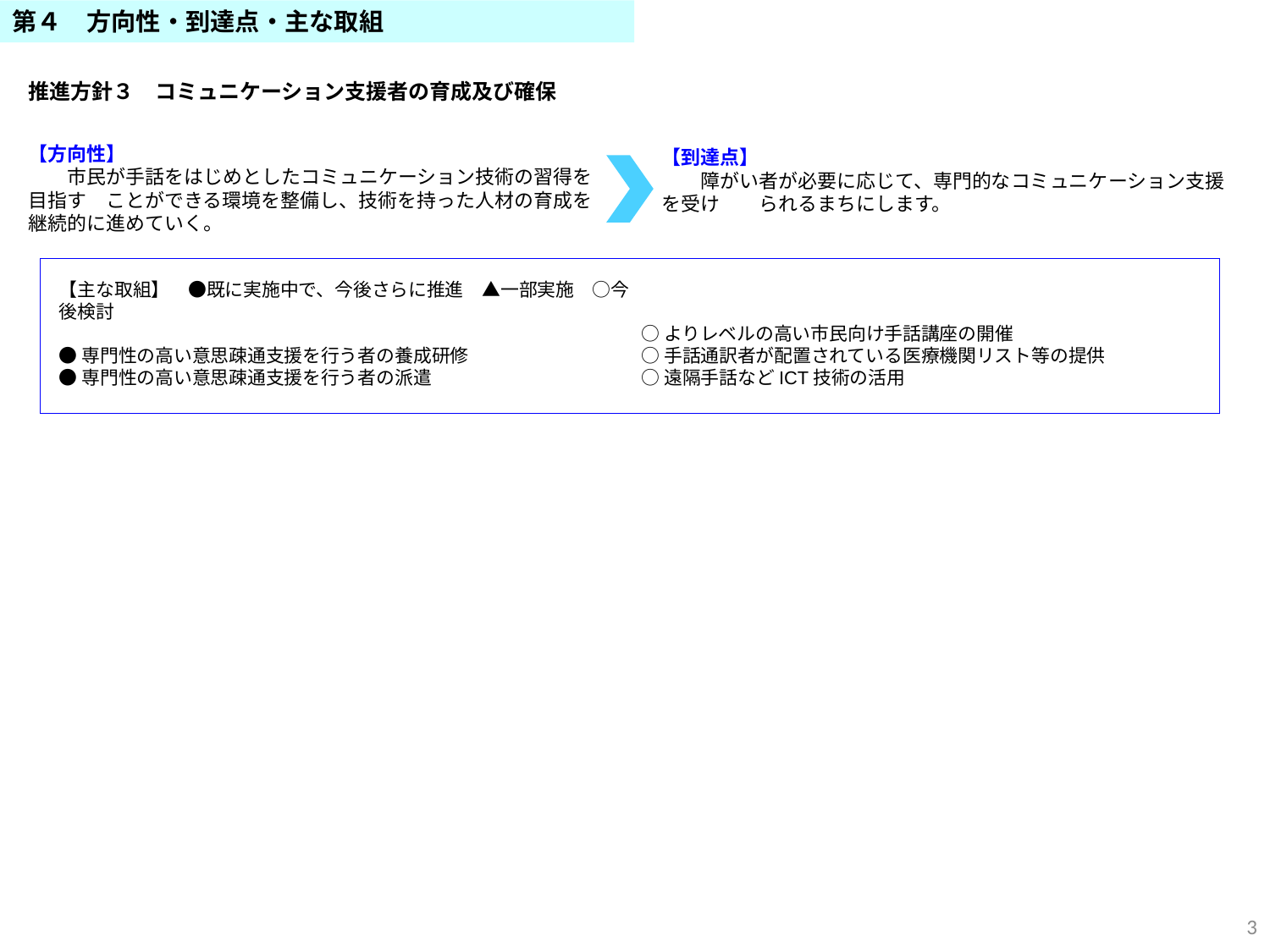

第４　方向性・到達点・主な取組
推進方針３　コミュニケーション支援者の育成及び確保
【方向性】
　　市民が手話をはじめとしたコミュニケーション技術の習得を目指す　ことができる環境を整備し、技術を持った人材の育成を継続的に進めていく。
【到達点】
　　障がい者が必要に応じて、専門的なコミュニケーション支援を受け　　られるまちにします。

【主な取組】　●既に実施中で、今後さらに推進　▲一部実施　○今後検討

●専門性の高い意思疎通支援を行う者の養成研修
●専門性の高い意思疎通支援を行う者の派遣

○よりレベルの高い市民向け手話講座の開催
○手話通訳者が配置されている医療機関リスト等の提供
○遠隔手話などICT技術の活用

3